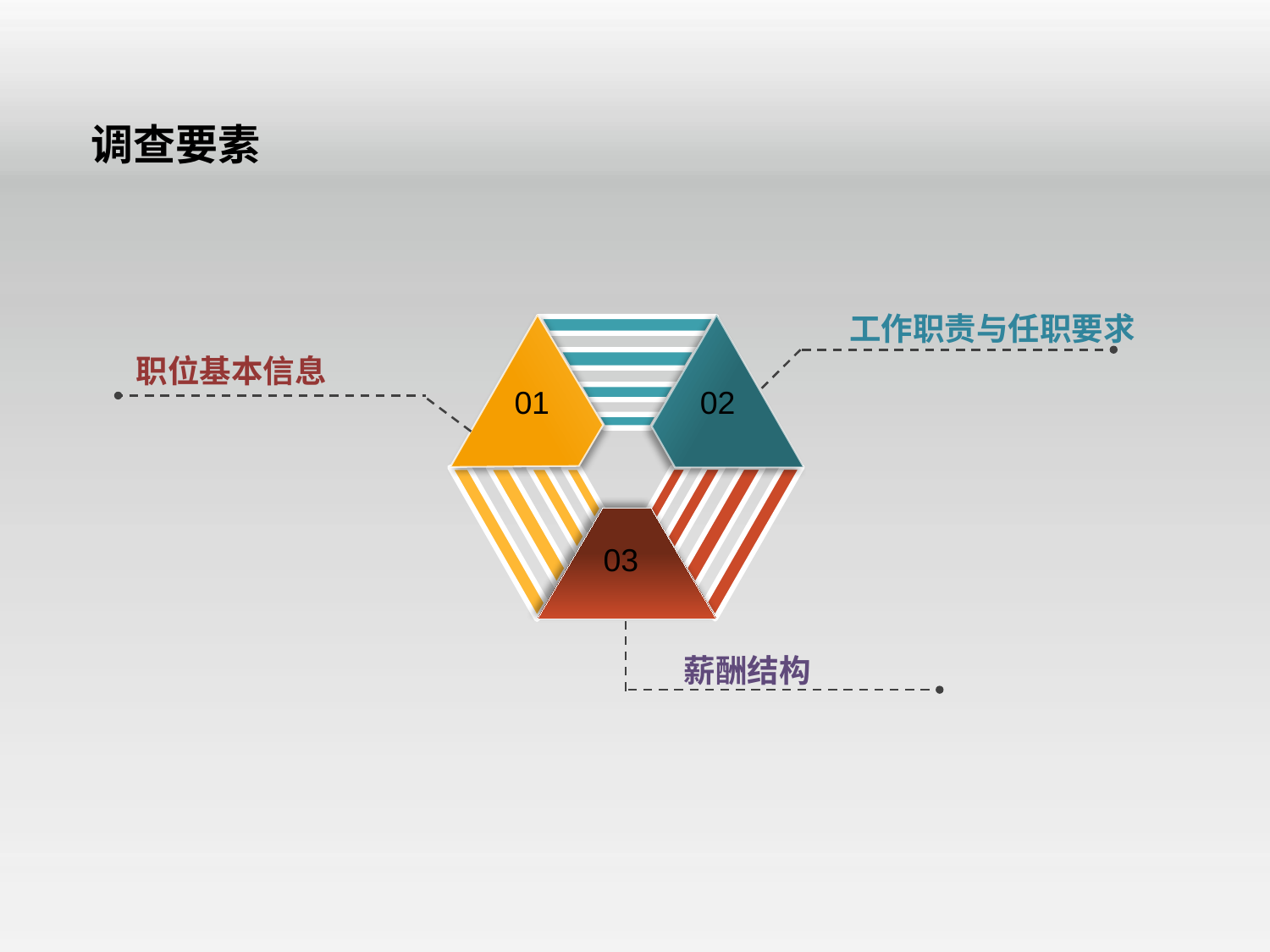

调查要素
工作职责与任职要求

职位基本信息

01
02

03
薪酬结构